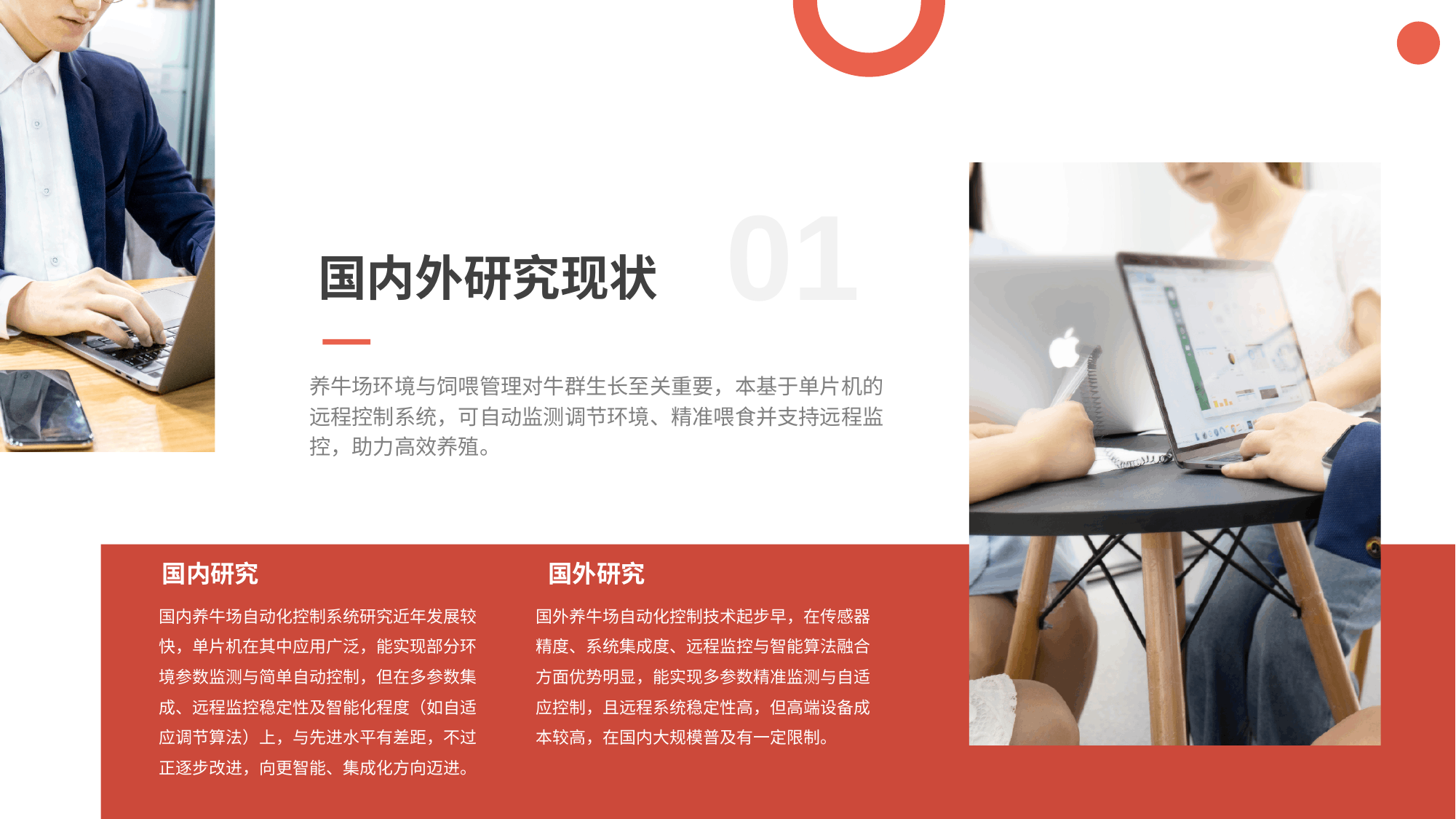

01
国内外研究现状

养牛场环境与饲喂管理对牛群生长至关重要，本基于单片机的远程控制系统，可自动监测调节环境、精准喂食并支持远程监控，助力高效养殖。

国内研究
国外研究
国内养牛场自动化控制系统研究近年发展较快，单片机在其中应用广泛，能实现部分环境参数监测与简单自动控制，但在多参数集成、远程监控稳定性及智能化程度（如自适应调节算法）上，与先进水平有差距，不过正逐步改进，向更智能、集成化方向迈进。
国外养牛场自动化控制技术起步早，在传感器精度、系统集成度、远程监控与智能算法融合方面优势明显，能实现多参数精准监测与自适应控制，且远程系统稳定性高，但高端设备成本较高，在国内大规模普及有一定限制。